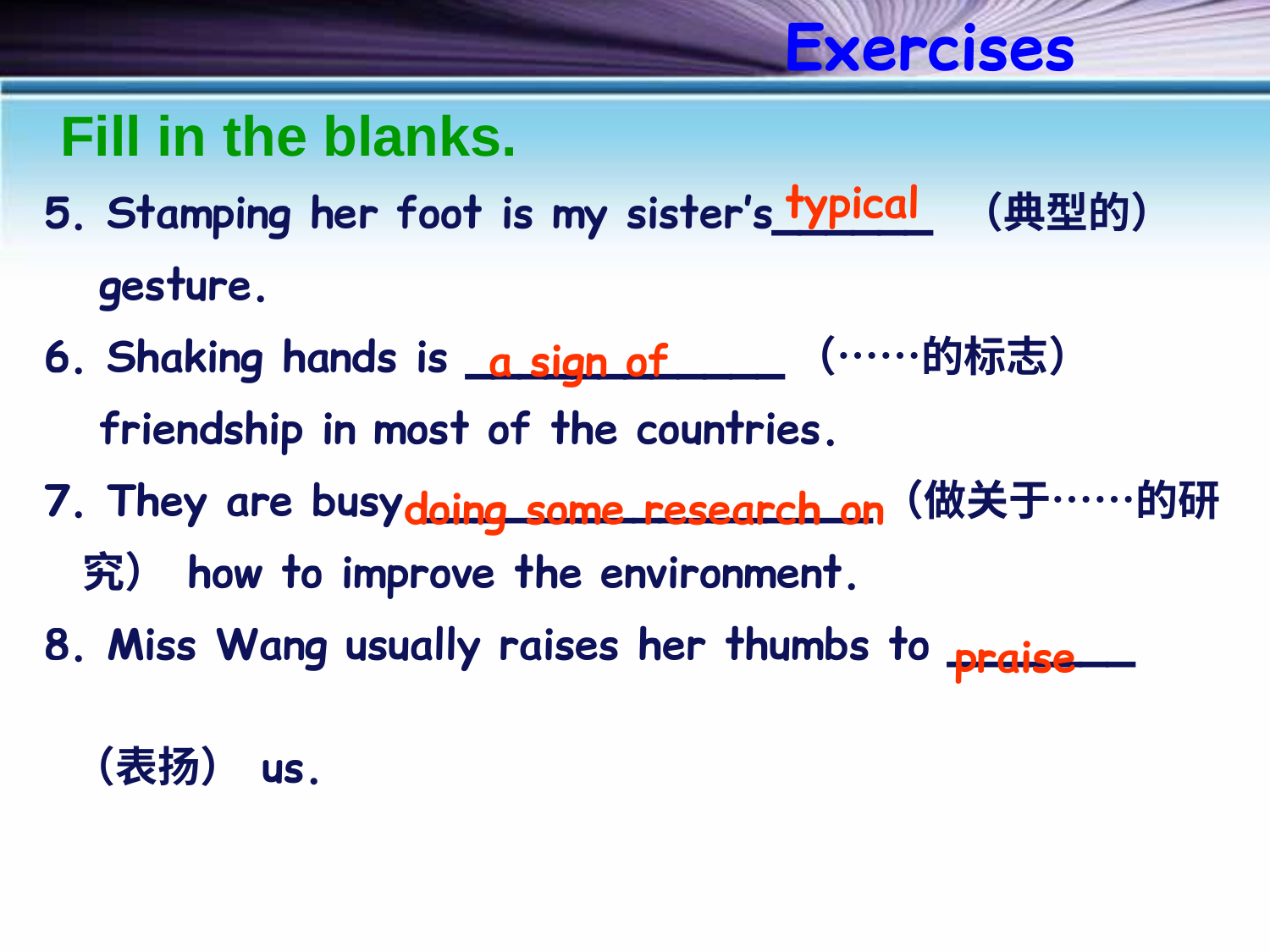

Exercises
Fill in the blanks.
typical
5. Stamping her foot is my sister’s______ （典型的）
   gesture.
6. Shaking hands is ____________（……的标志）
   friendship in most of the countries.
7. They are busy _________________（做关于……的研
   究） how to improve the environment.
8. Miss Wang usually raises her thumbs to _______
  （表扬） us.
a sign of
doing some research on
praise